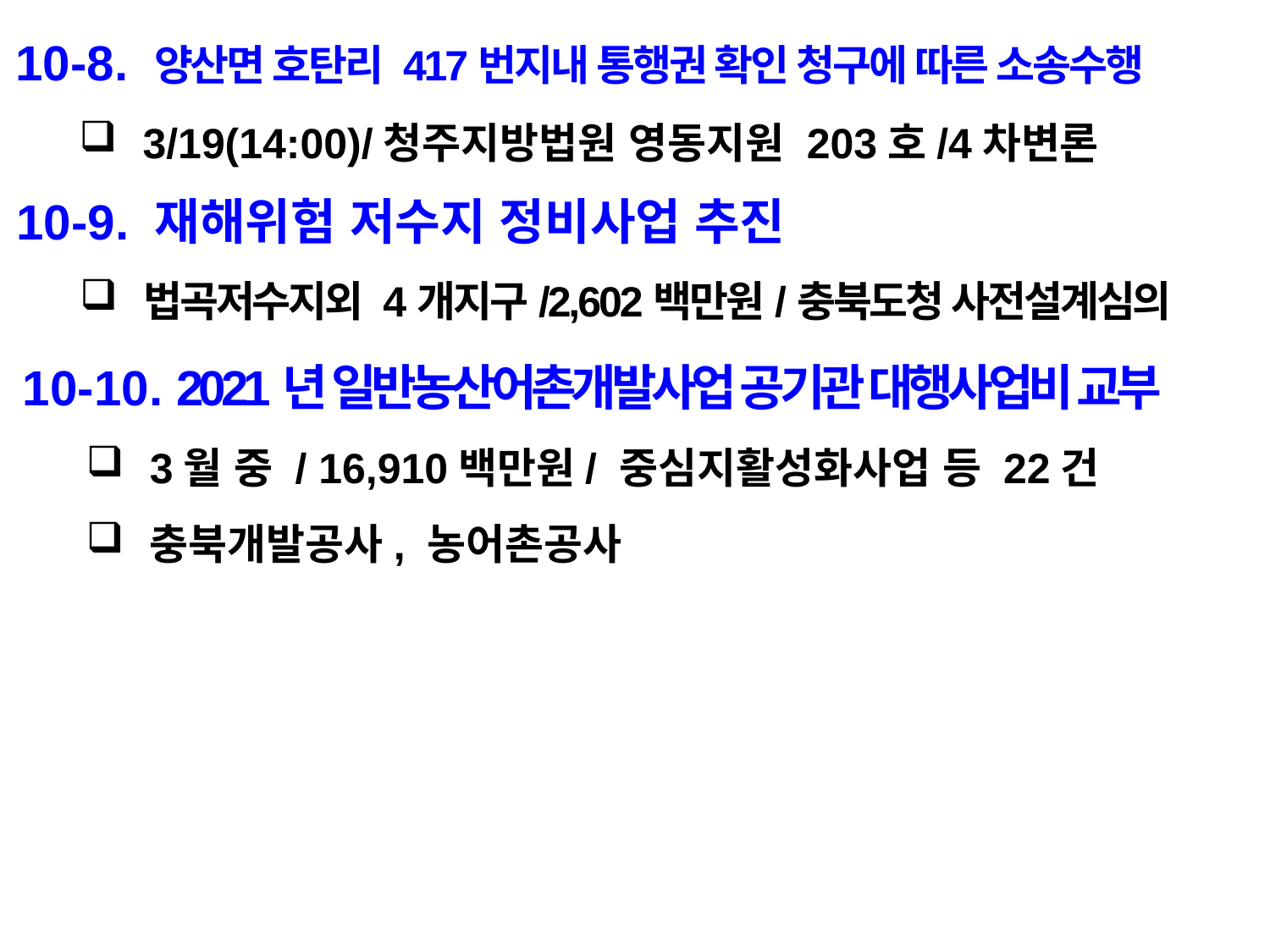

10-8. 양산면 호탄리 417번지내 통행권 확인 청구에 따른 소송수행
3/19(14:00)/청주지방법원 영동지원 203호/4차변론

10-9. 재해위험 저수지 정비사업 추진
법곡저수지외 4개지구/2,602백만원/충북도청 사전설계심의

10-10. 2021년 일반농산어촌개발사업 공기관 대행사업비 교부
3월 중 / 16,910백만원/ 중심지활성화사업 등 22건
충북개발공사, 농어촌공사